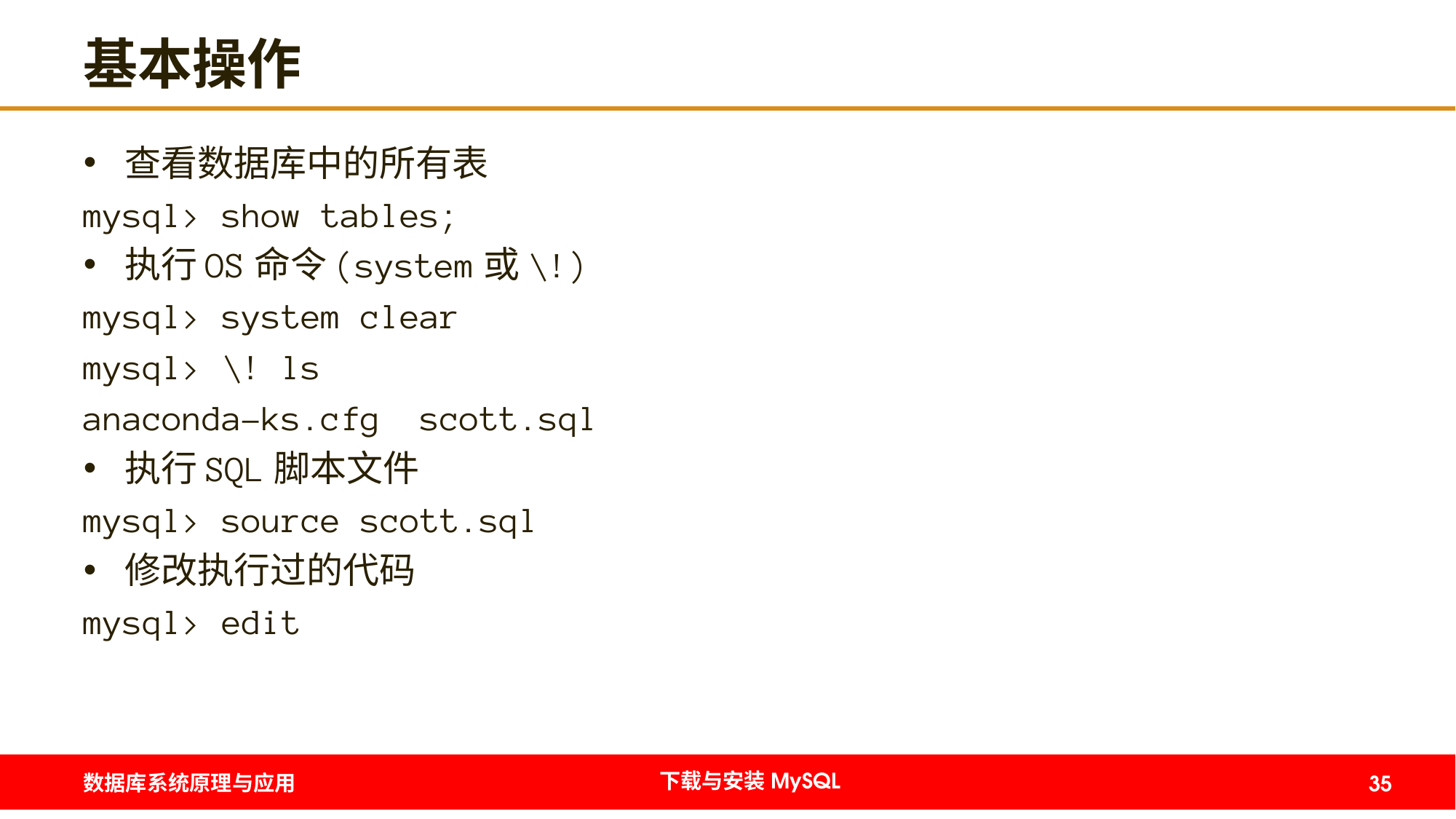

# 基本操作
查看数据库中的所有表
mysql> show tables;
执行OS命令(system或\!)
mysql> system clear
mysql> \! ls
anaconda-ks.cfg  scott.sql
执行SQL脚本文件
mysql> source scott.sql
修改执行过的代码
mysql> edit